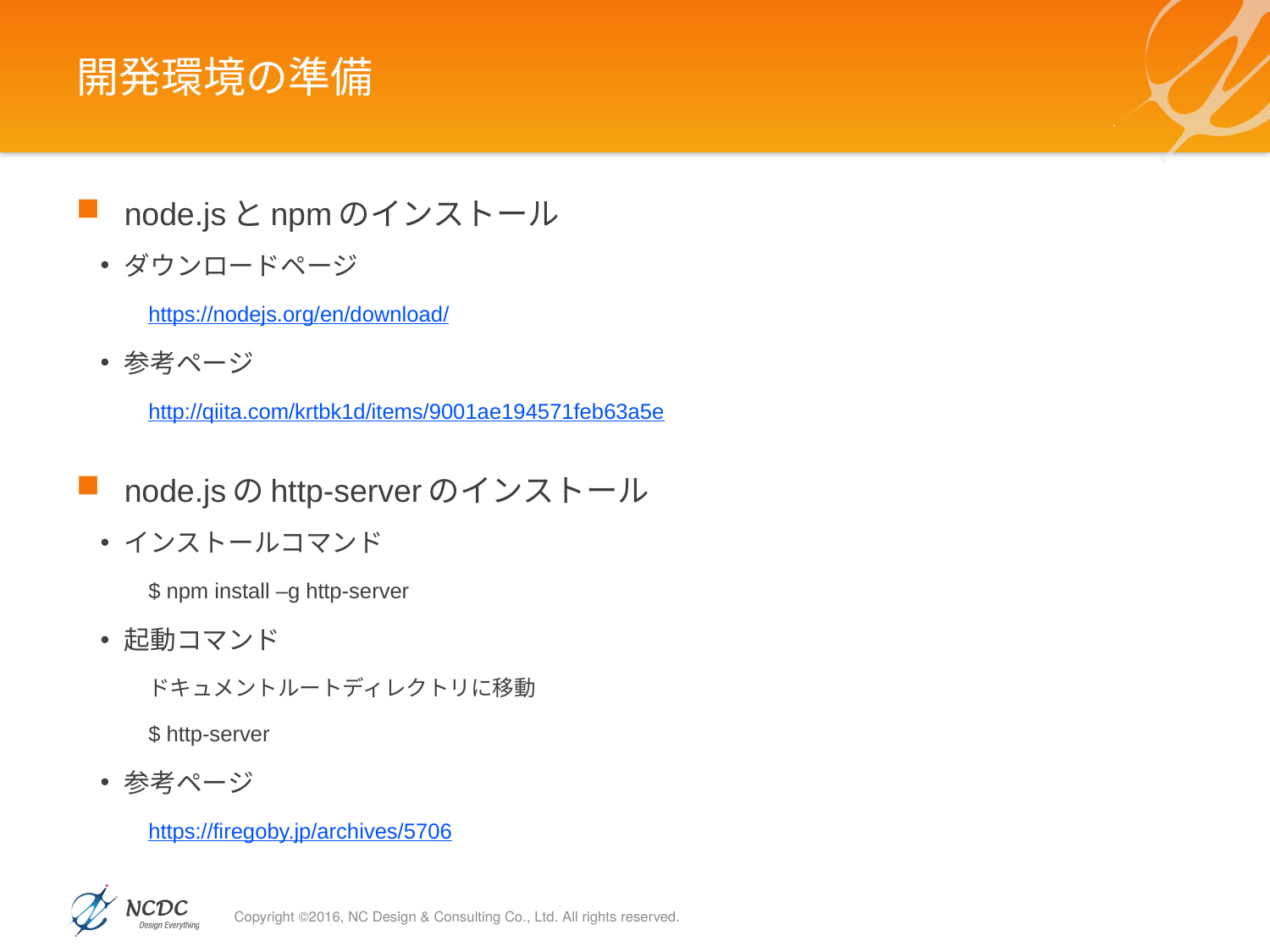

# 開発環境の準備
node.jsとnpmのインストール
ダウンロードページ
https://nodejs.org/en/download/
参考ページ
http://qiita.com/krtbk1d/items/9001ae194571feb63a5e
node.jsのhttp-serverのインストール
インストールコマンド
$ npm install –g http-server
起動コマンド
ドキュメントルートディレクトリに移動
$ http-server
参考ページ
https://firegoby.jp/archives/5706